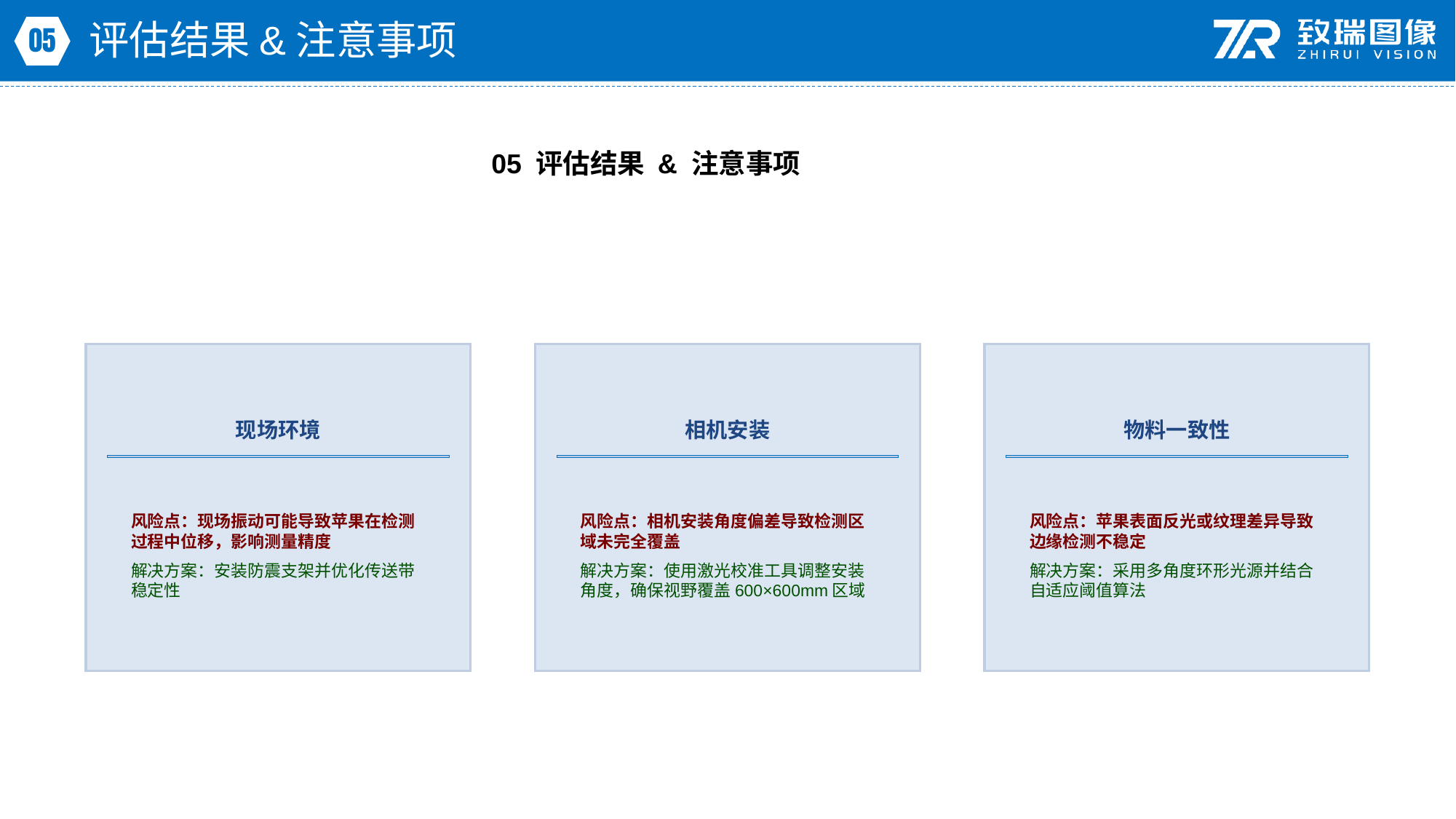

评估结果&注意事项
05

05 评估结果 & 注意事项

现场环境

相机安装

物料一致性

风险点：现场振动可能导致苹果在检测过程中位移，影响测量精度
解决方案：安装防震支架并优化传送带稳定性

风险点：相机安装角度偏差导致检测区域未完全覆盖
解决方案：使用激光校准工具调整安装角度，确保视野覆盖600×600mm区域

风险点：苹果表面反光或纹理差异导致边缘检测不稳定
解决方案：采用多角度环形光源并结合自适应阈值算法